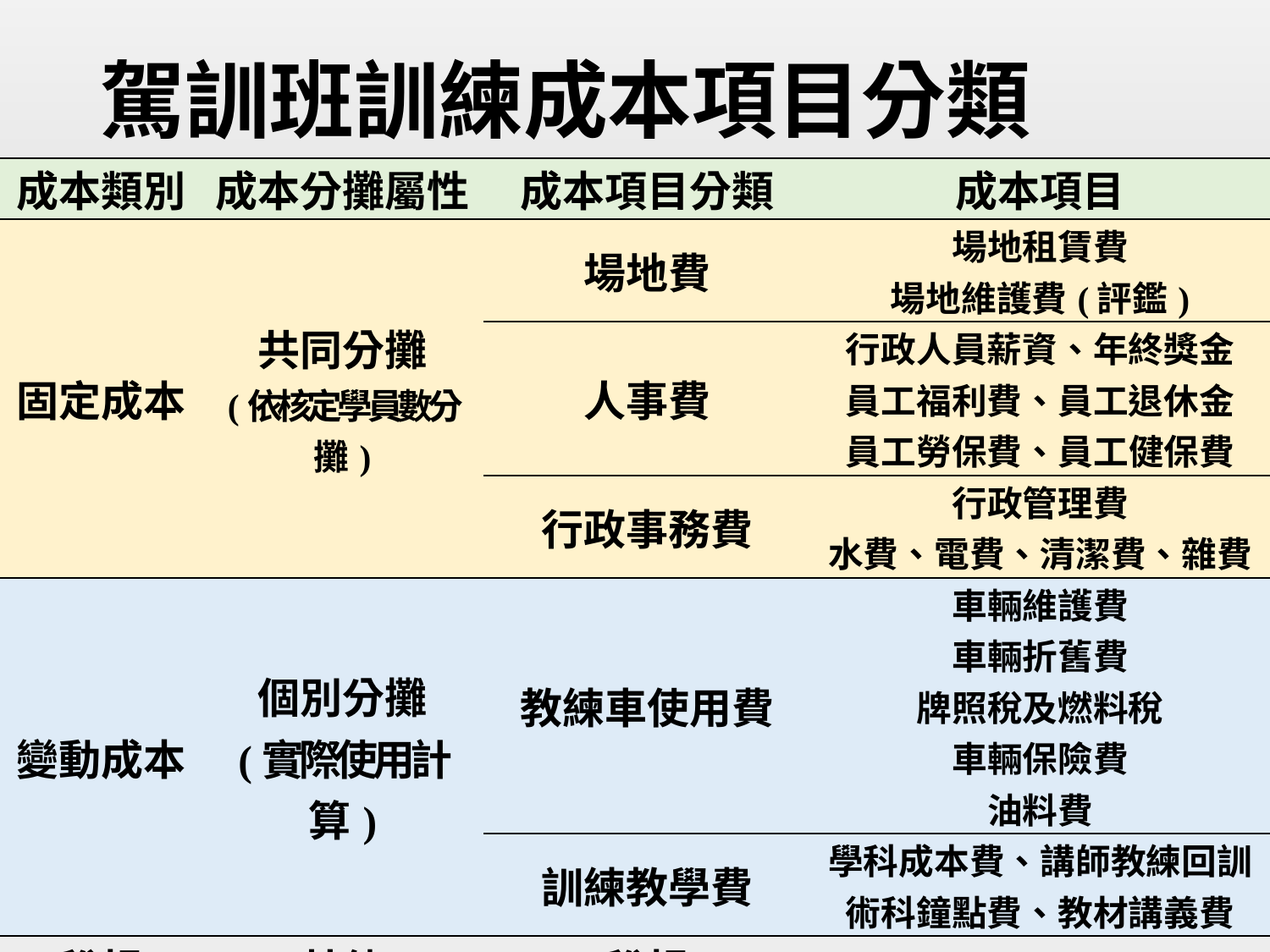

# 駕訓班訓練成本項目分類
| 成本類別 | 成本分攤屬性 | 成本項目分類 | 成本項目 |
| --- | --- | --- | --- |
| 固定成本 | 共同分攤 (依核定學員數分攤) | 場地費 | 場地租賃費 場地維護費(評鑑) |
|  |  | 人事費 | 行政人員薪資、年終獎金 員工福利費、員工退休金 員工勞保費、員工健保費 |
|  |  | 行政事務費 | 行政管理費 水費、電費、清潔費、雜費 |
| 變動成本 | 個別分攤 (實際使用計算) | 教練車使用費 | 車輛維護費 車輛折舊費 牌照稅及燃料稅 車輛保險費 油料費 |
|  |  | 訓練教學費 | 學科成本費、講師教練回訓 術科鐘點費、教材講義費 |
| 稅捐 | 其他 | 稅捐 | 印花稅 |
2017/12/27
結案報告審查
37